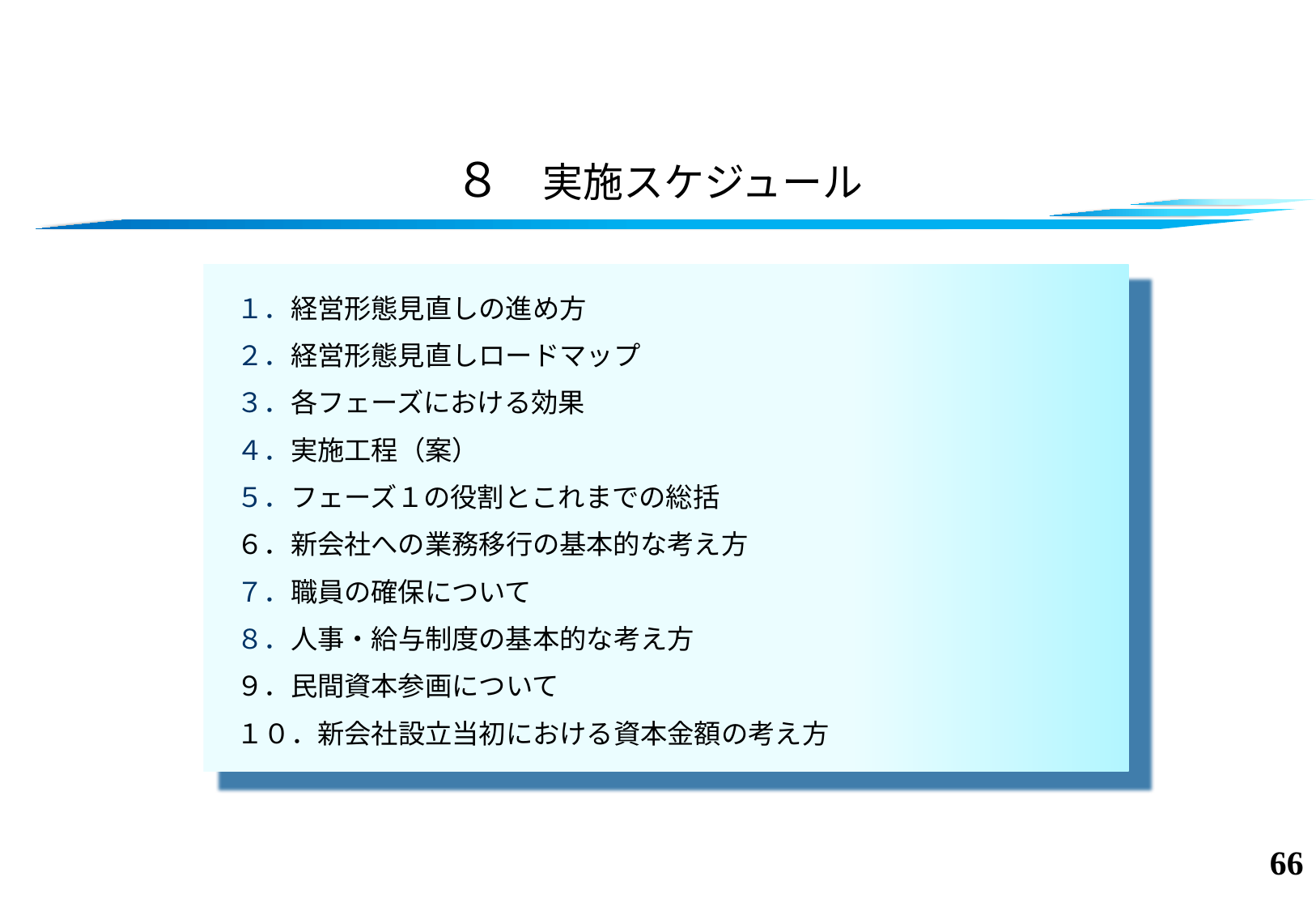

８　実施スケジュール

１．経営形態見直しの進め方
２．経営形態見直しロードマップ
３．各フェーズにおける効果
４．実施工程（案）
５．フェーズ１の役割とこれまでの総括
６．新会社への業務移行の基本的な考え方
７．職員の確保について
８．人事・給与制度の基本的な考え方
９．民間資本参画について
１０．新会社設立当初における資本金額の考え方
66